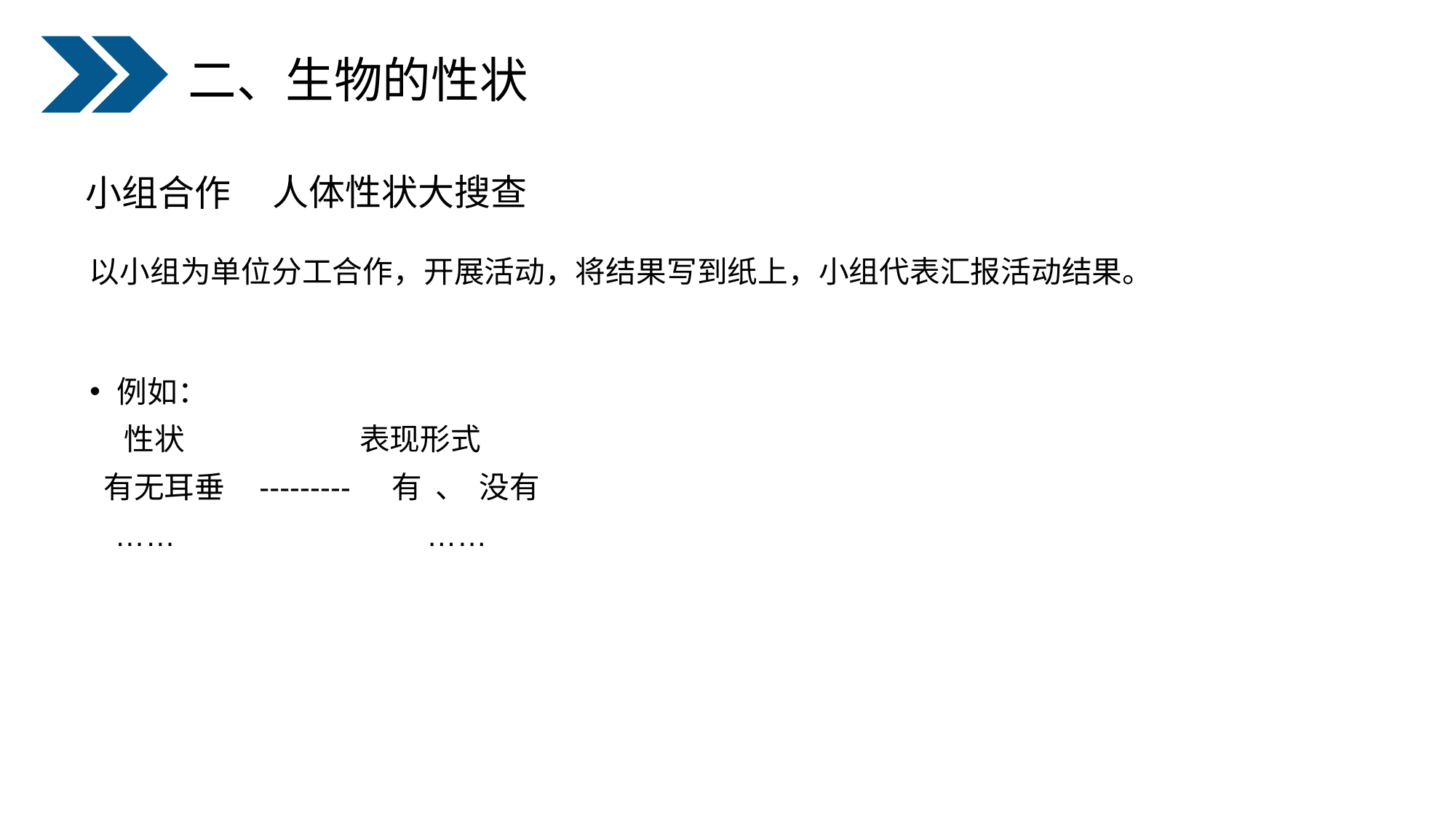

二、生物的性状
小组合作
人体性状大搜查
以小组为单位分工合作，开展活动，将结果写到纸上，小组代表汇报活动结果。
例如：
    性状                          表现形式
 有无耳垂    ---------    有  、  没有
   ……                              ……